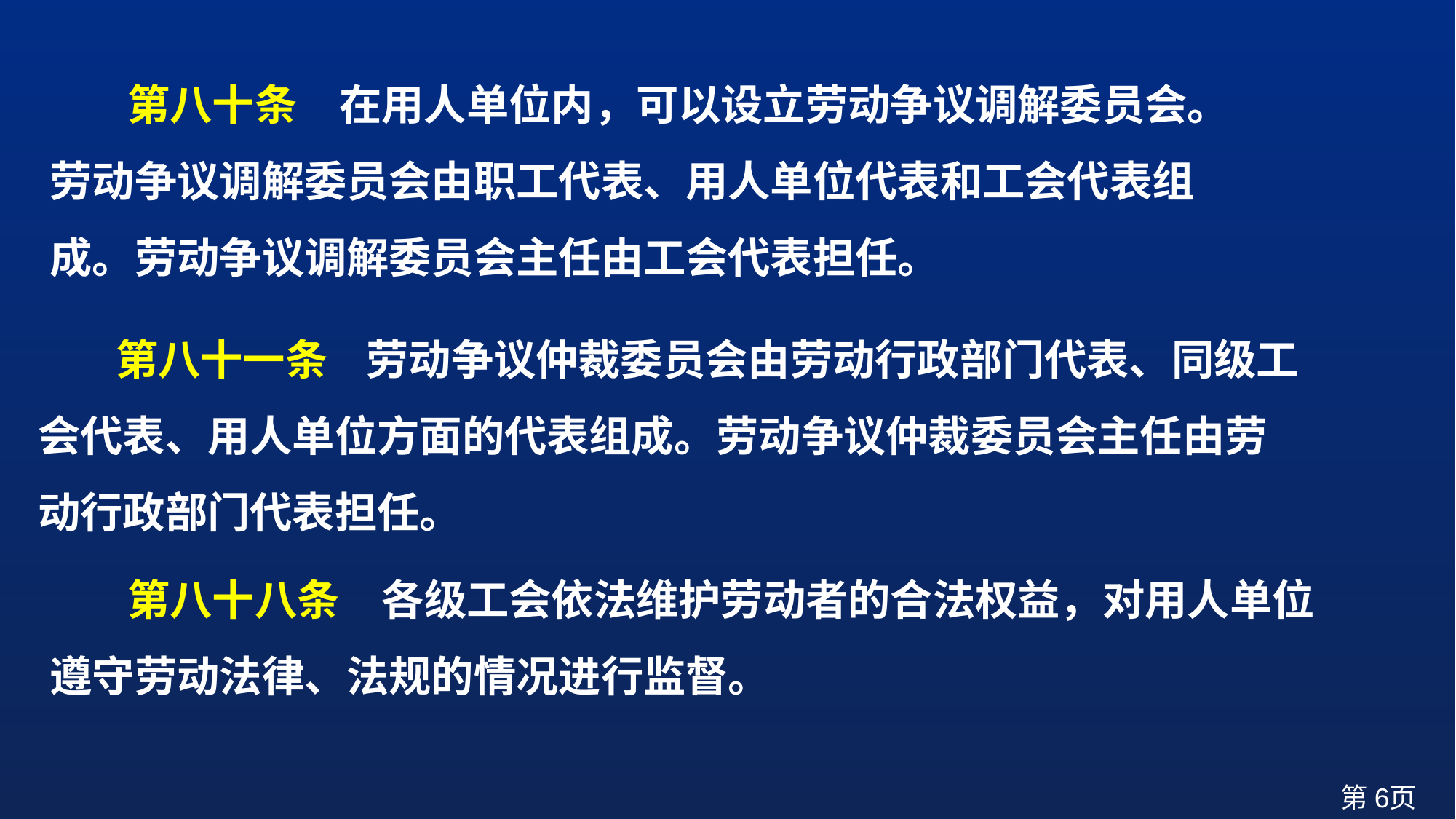

第八十条　在用人单位内，可以设立劳动争议调解委员会。劳动争议调解委员会由职工代表、用人单位代表和工会代表组成。劳动争议调解委员会主任由工会代表担任。
       第八十一条    劳动争议仲裁委员会由劳动行政部门代表、同级工会代表、用人单位方面的代表组成。劳动争议仲裁委员会主任由劳动行政部门代表担任。
       第八十八条　各级工会依法维护劳动者的合法权益，对用人单位遵守劳动法律、法规的情况进行监督。
第6页